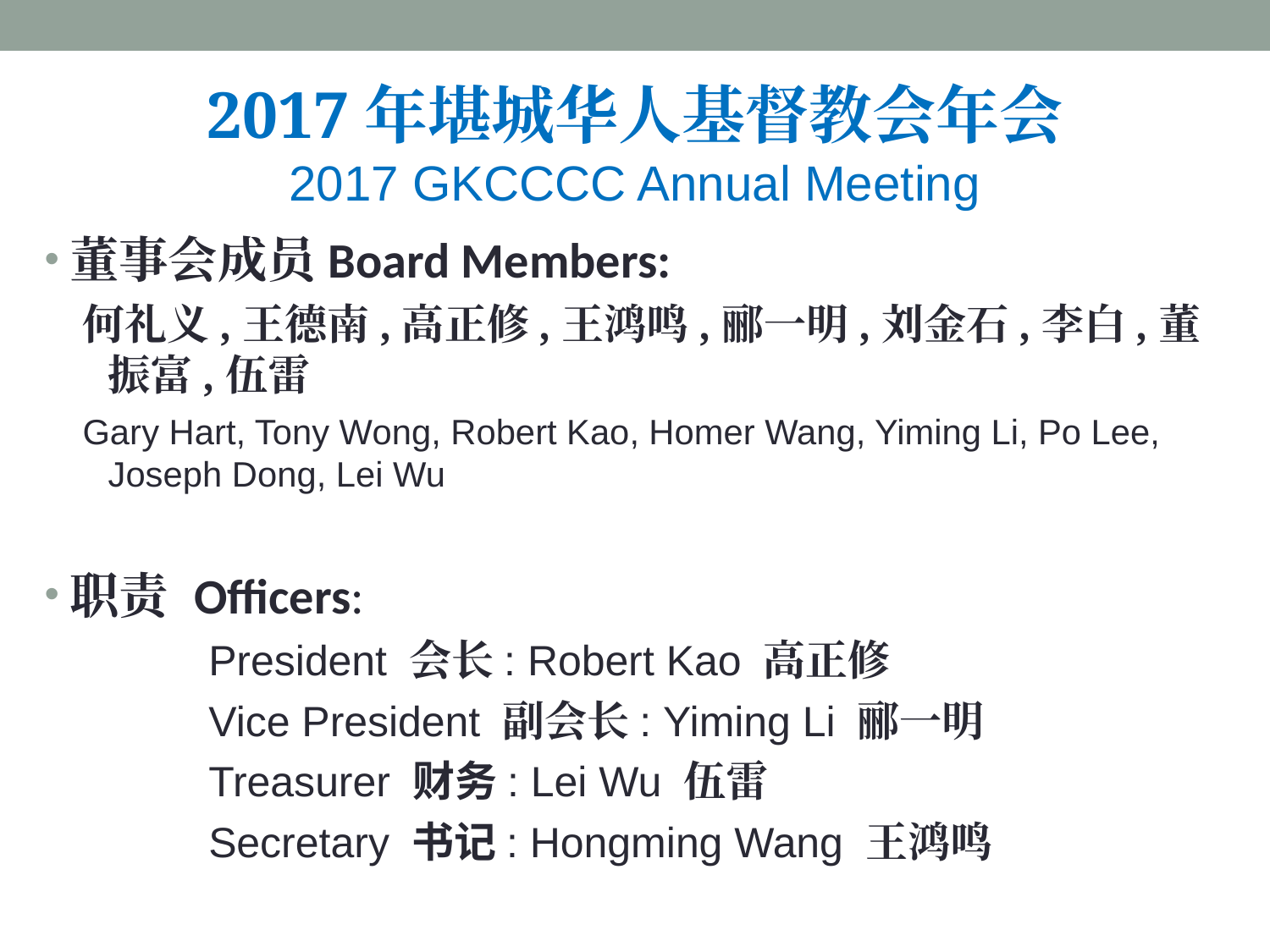

# 2017年堪城华人基督教会年会 2017 GKCCCC Annual Meeting
董事会成员Board Members:
何礼义,王德南,高正修,王鸿鸣,郦一明,刘金石,李白,董振富,伍雷
Gary Hart, Tony Wong, Robert Kao, Homer Wang, Yiming Li, Po Lee, Joseph Dong, Lei Wu

职责 Officers:
President 会长: Robert Kao 高正修
Vice President 副会长: Yiming Li 郦一明
Treasurer 财务: Lei Wu 伍雷
Secretary 书记: Hongming Wang 王鸿鸣